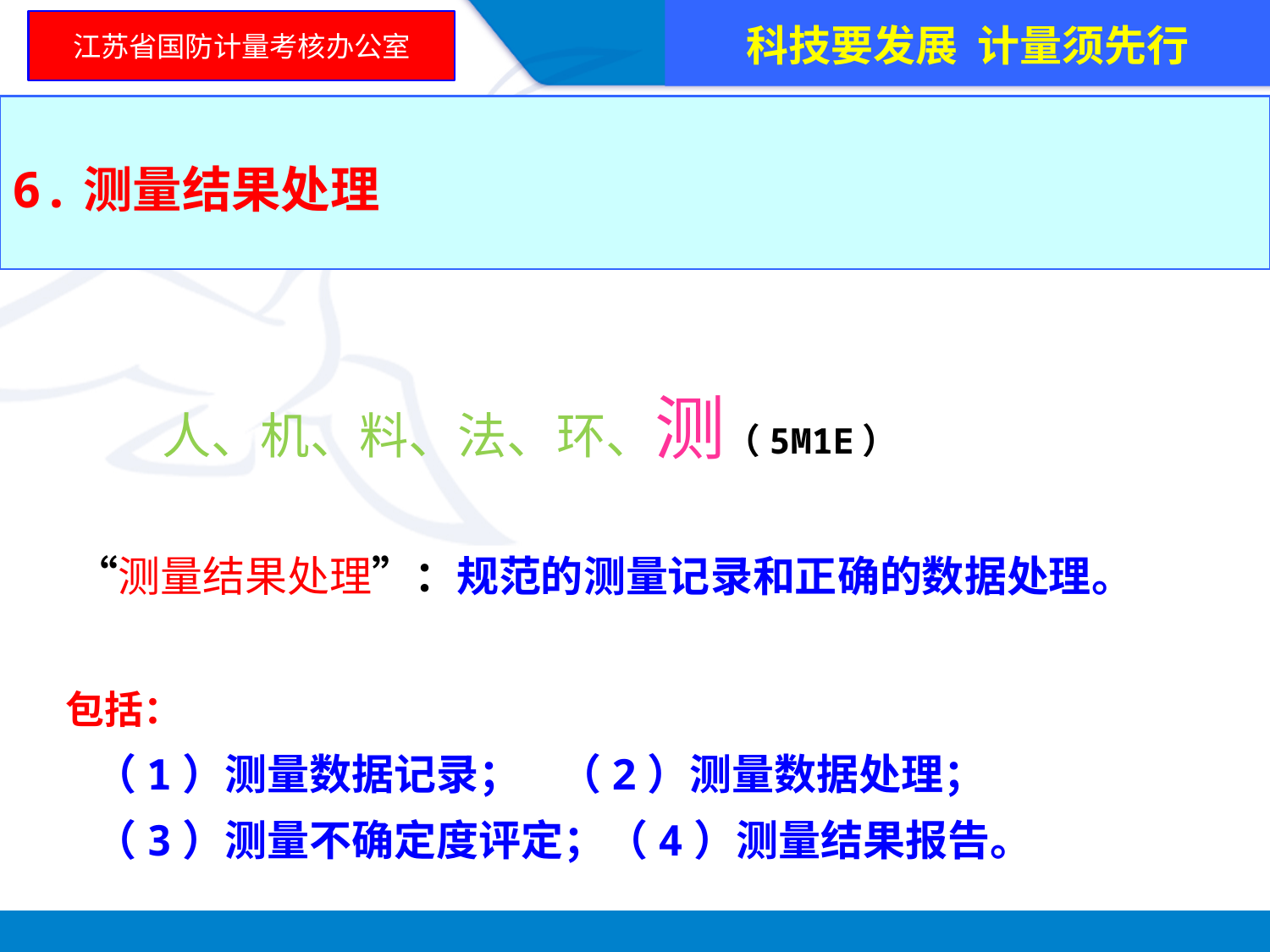

科技要发展  计量须先行
江苏省国防计量考核办公室
6.测量结果处理

            人、机、料、法、环、测（5M1E）
    “测量结果处理”：规范的测量记录和正确的数据处理。
   包括：
      （1）测量数据记录；    （2）测量数据处理；
      （3）测量不确定度评定；（4）测量结果报告。